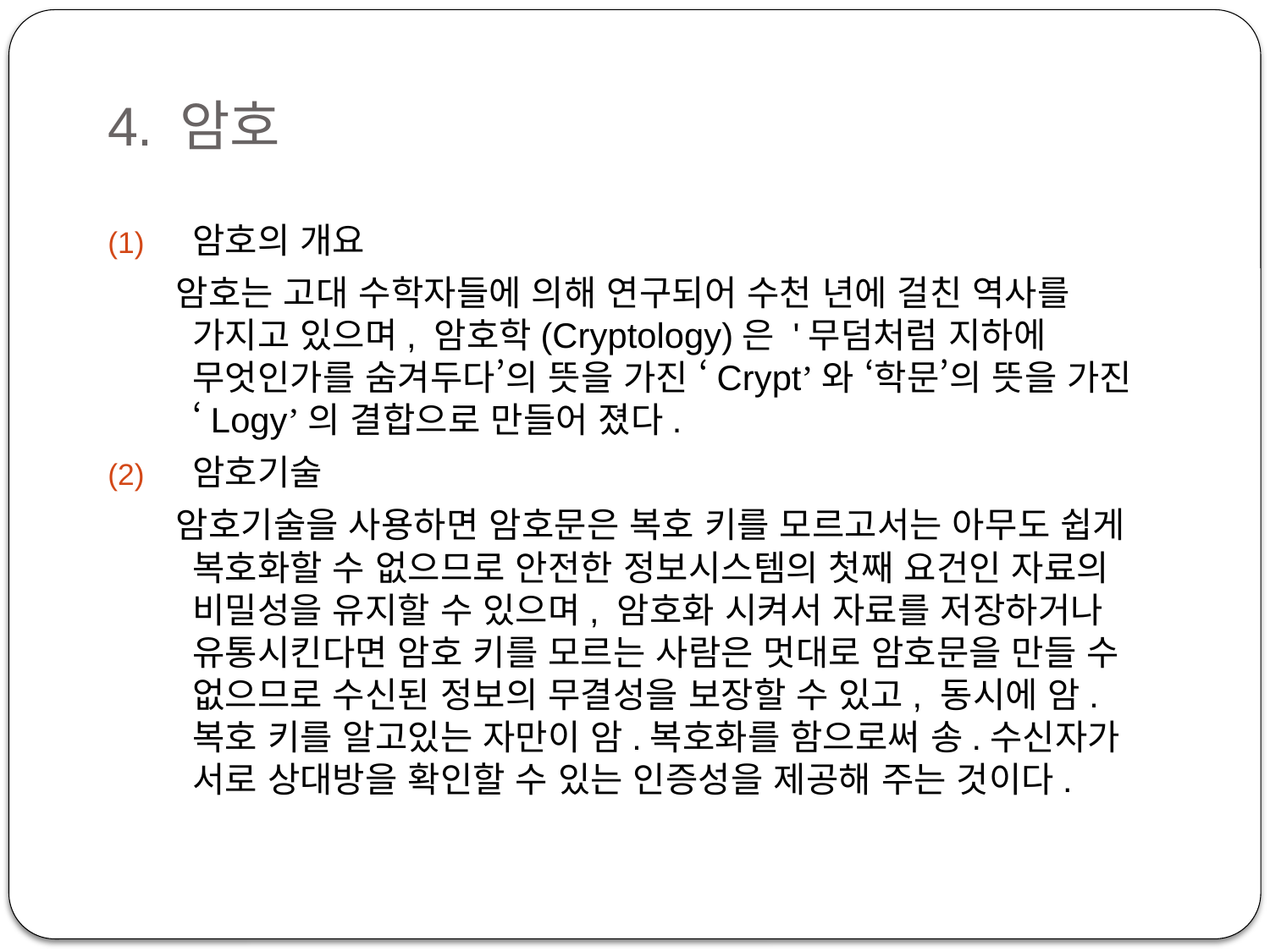

# 4. 암호
암호의 개요
      암호는 고대 수학자들에 의해 연구되어 수천 년에 걸친 역사를 가지고 있으며, 암호학(Cryptology)은 '무덤처럼 지하에 무엇인가를 숨겨두다’의 뜻을 가진 ‘Crypt’와 ‘학문’의 뜻을 가진 ‘Logy’의 결합으로 만들어 졌다.
암호기술
      암호기술을 사용하면 암호문은 복호 키를 모르고서는 아무도 쉽게 복호화할 수 없으므로 안전한 정보시스템의 첫째 요건인 자료의 비밀성을 유지할 수 있으며, 암호화 시켜서 자료를 저장하거나 유통시킨다면 암호 키를 모르는 사람은 멋대로 암호문을 만들 수 없으므로 수신된 정보의 무결성을 보장할 수 있고, 동시에 암.복호 키를 알고있는 자만이 암.복호화를 함으로써 송.수신자가 서로 상대방을 확인할 수 있는 인증성을 제공해 주는 것이다.